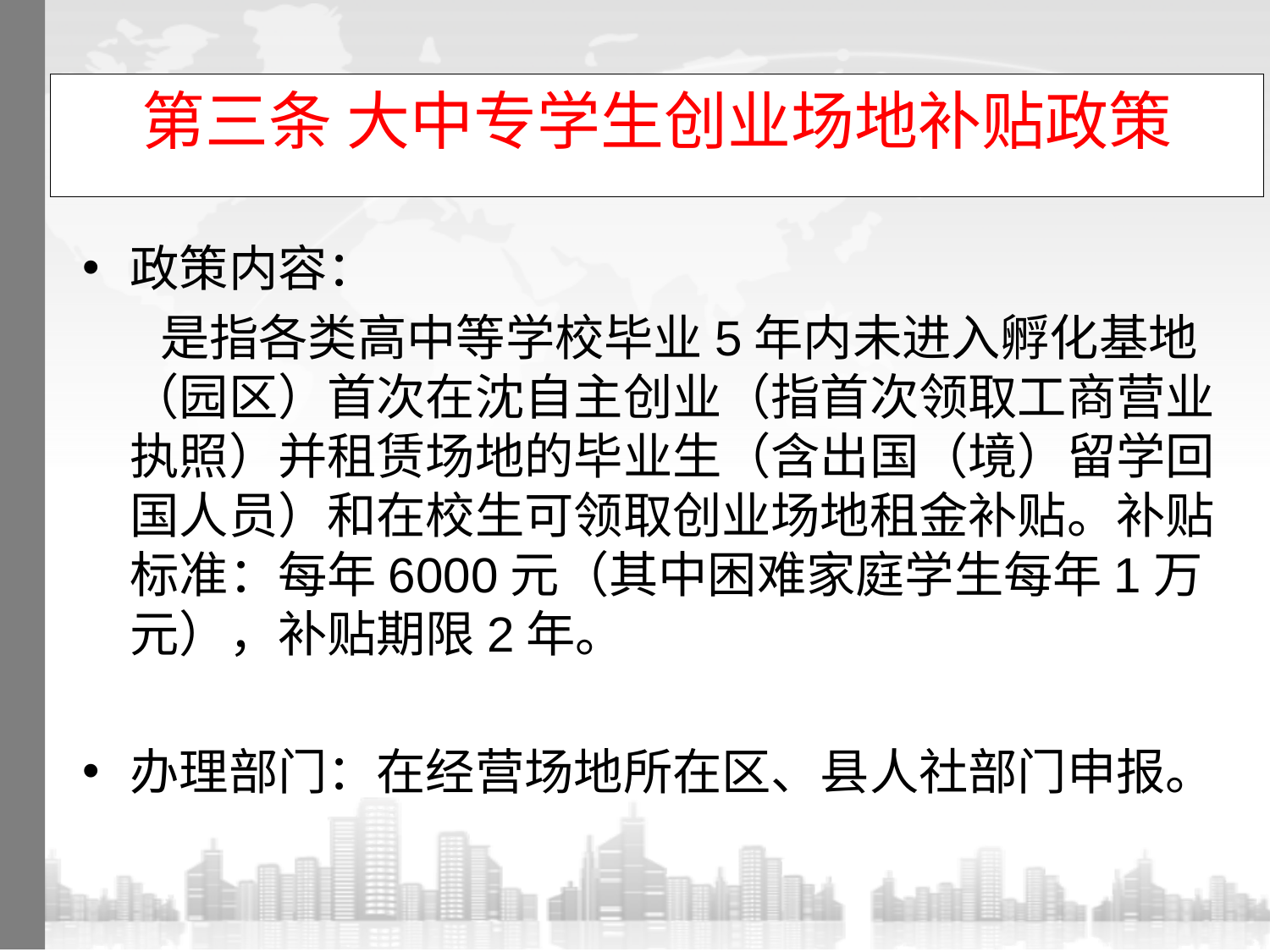

# 第三条 大中专学生创业场地补贴政策
政策内容：
      是指各类高中等学校毕业5年内未进入孵化基地（园区）首次在沈自主创业（指首次领取工商营业执照）并租赁场地的毕业生（含出国（境）留学回国人员）和在校生可领取创业场地租金补贴。补贴标准：每年6000元（其中困难家庭学生每年1万元），补贴期限2年。

办理部门：在经营场地所在区、县人社部门申报。